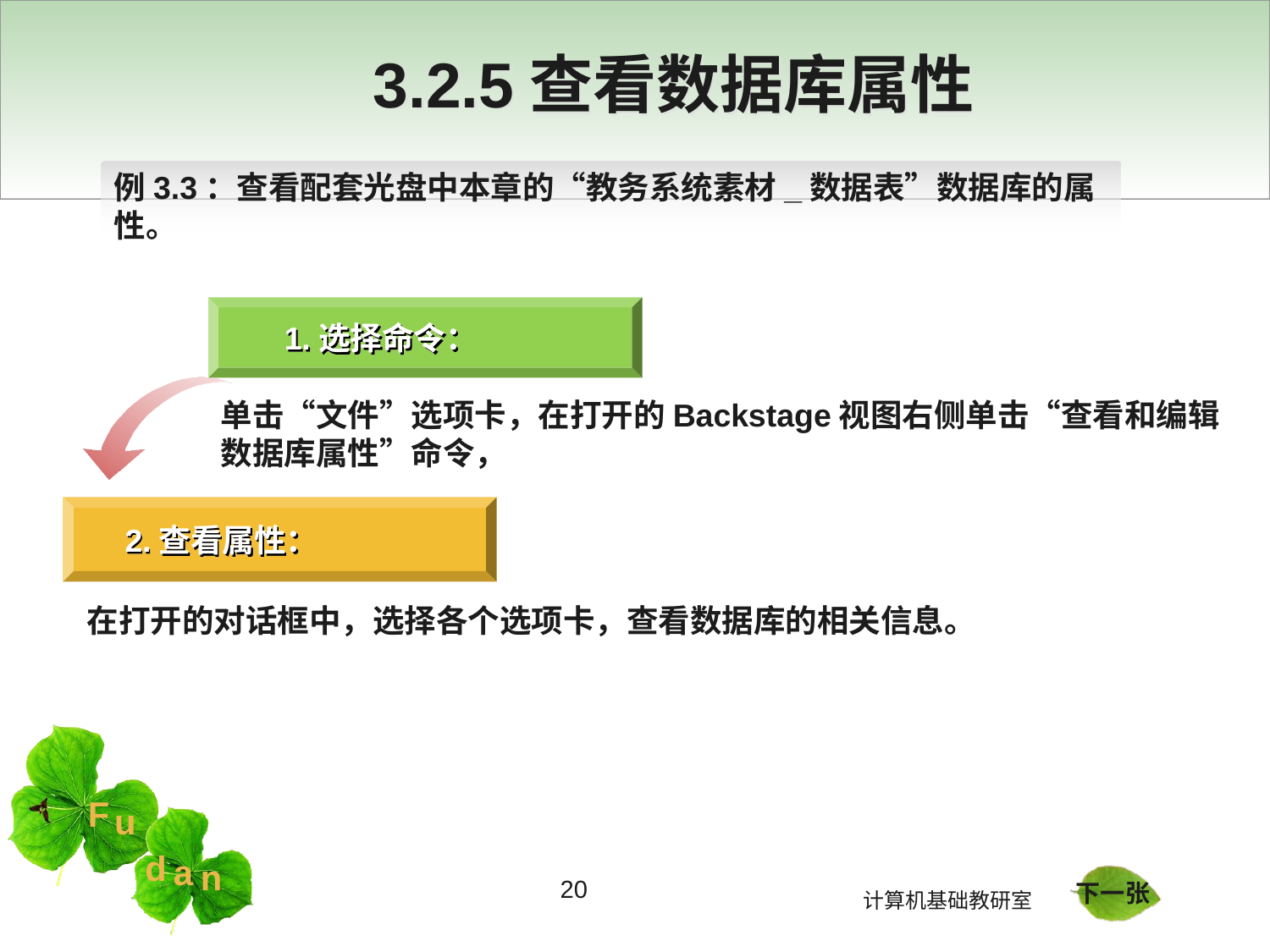

# 3.2.5查看数据库属性
例3.3：查看配套光盘中本章的“教务系统素材_数据表”数据库的属性。

1.选择命令：

单击“文件”选项卡，在打开的Backstage视图右侧单击“查看和编辑数据库属性”命令，

2.查看属性：
在打开的对话框中，选择各个选项卡，查看数据库的相关信息。
20
下一张